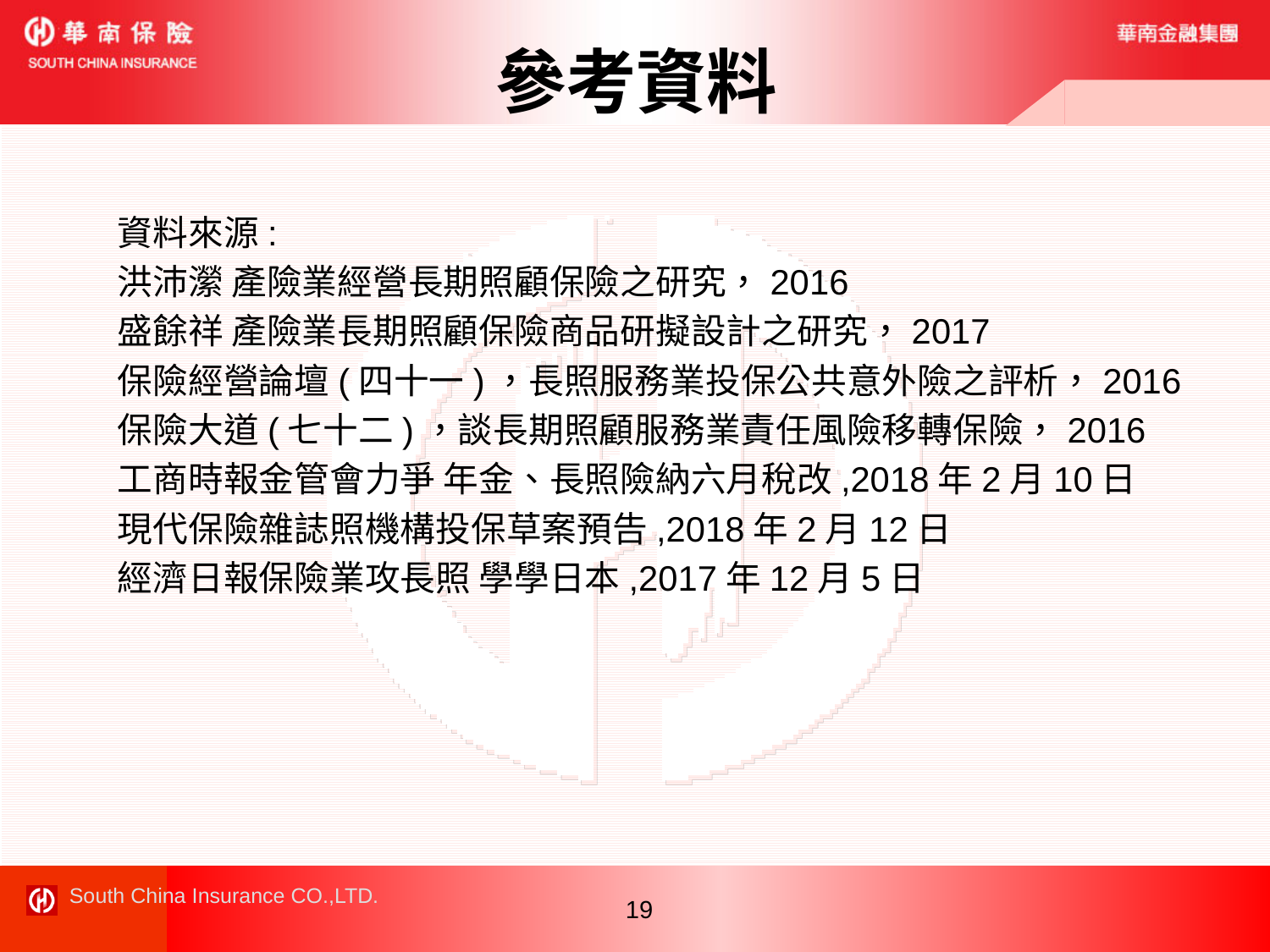

# 參考資料

資料來源:
洪沛瀠 產險業經營長期照顧保險之研究，2016
盛餘祥 產險業長期照顧保險商品研擬設計之研究，2017
保險經營論壇(四十一)，長照服務業投保公共意外險之評析，2016
保險大道(七十二)，談長期照顧服務業責任風險移轉保險，2016
工商時報金管會力爭 年金、長照險納六月稅改,2018年2月10日
現代保險雜誌照機構投保草案預告,2018年2月12日
經濟日報保險業攻長照 學學日本,2017年12月5日

19